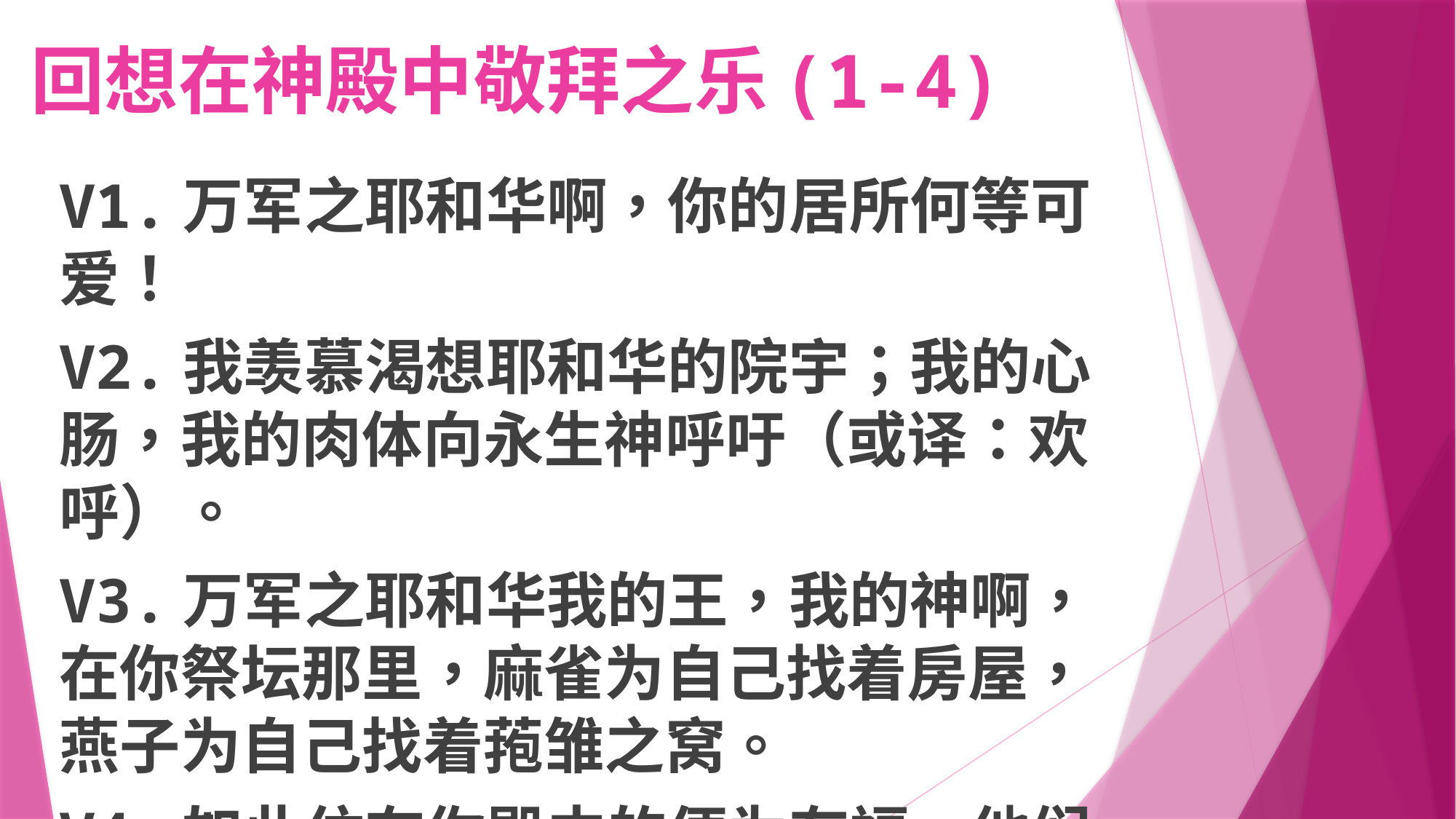

# 回想在神殿中敬拜之乐(1-4)
V1.万军之耶和华啊，你的居所何等可爱！
V2.我羡慕渴想耶和华的院宇；我的心肠，我的肉体向永生神呼吁（或译：欢呼）。
V3.万军之耶和华我的王，我的神啊，在你祭坛那里，麻雀为自己找着房屋，燕子为自己找着菢雏之窝。
V4.如此住在你殿中的便为有福，他们仍要赞美你！（细拉） 【万军之耶和华】